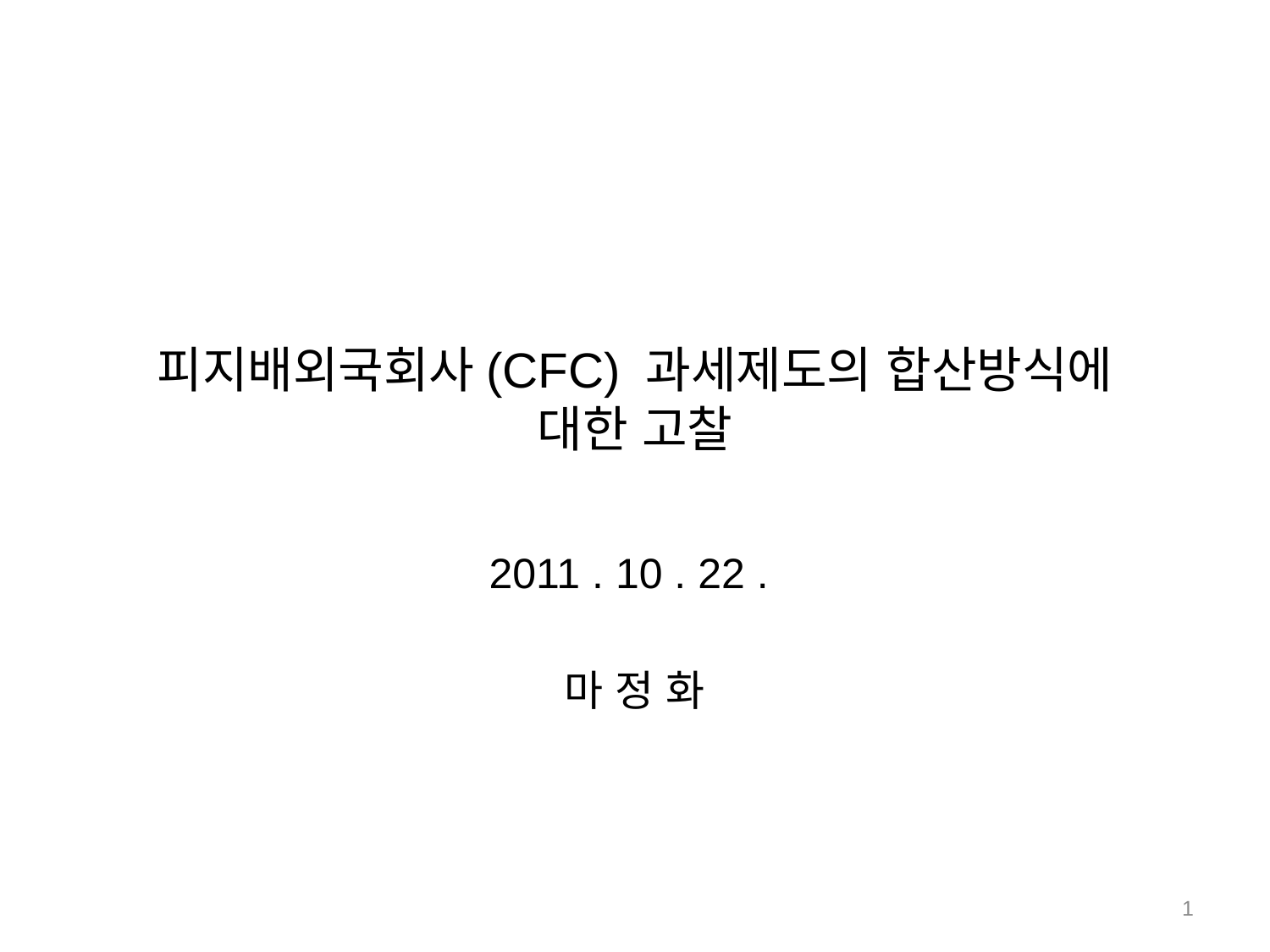

# 피지배외국회사(CFC) 과세제도의 합산방식에 대한 고찰
2011 . 10 . 22 .

마 정 화
1